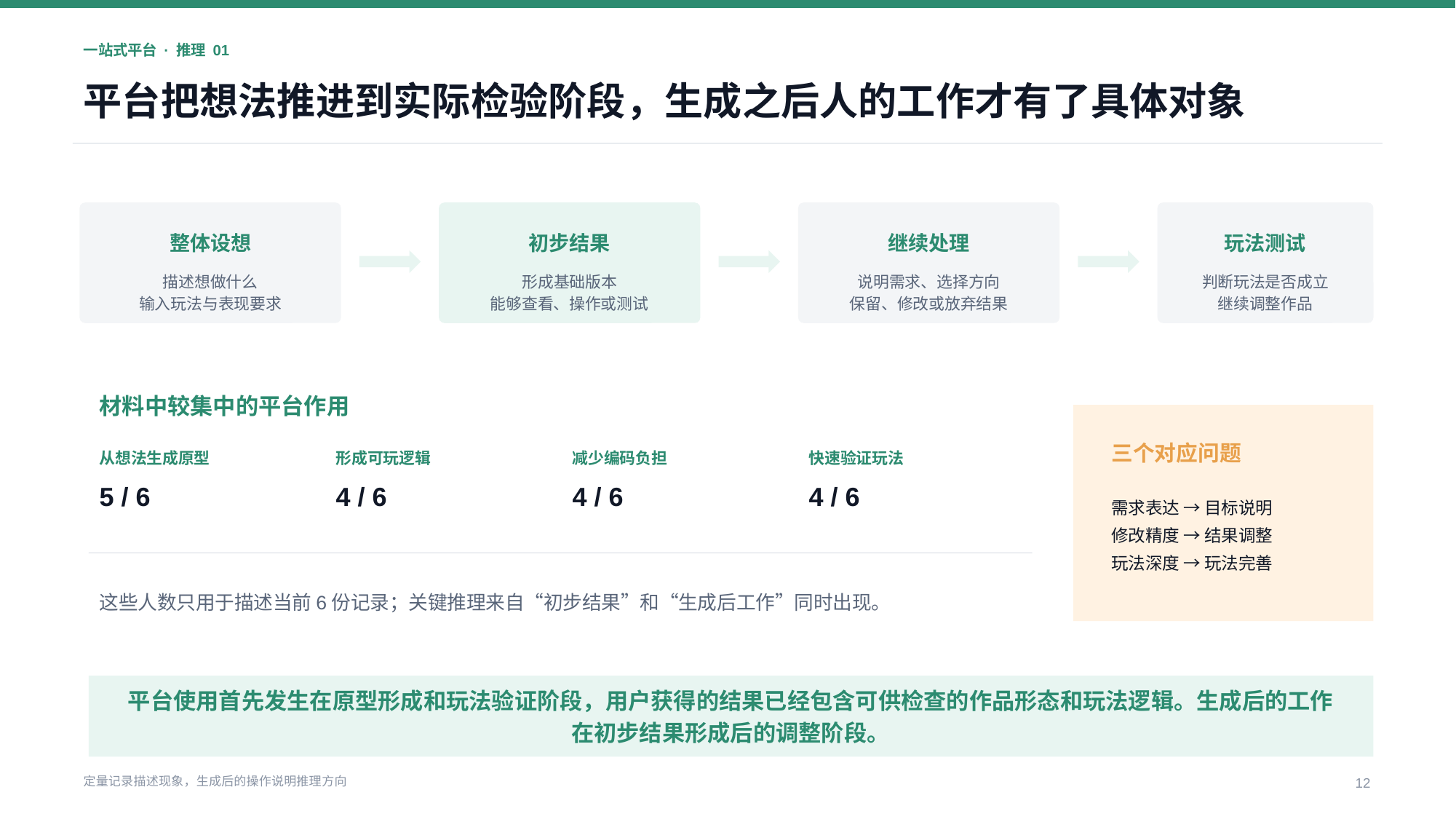

一站式平台 · 推理 01
平台把想法推进到实际检验阶段，生成之后人的工作才有了具体对象

整体设想
初步结果
继续处理
玩法测试

描述想做什么
输入玩法与表现要求
形成基础版本
能够查看、操作或测试
说明需求、选择方向
保留、修改或放弃结果
判断玩法是否成立
继续调整作品
材料中较集中的平台作用

三个对应问题
从想法生成原型
形成可玩逻辑
减少编码负担
快速验证玩法
5 / 6
4 / 6
4 / 6
4 / 6
需求表达 → 目标说明
修改精度 → 结果调整
玩法深度 → 玩法完善

这些人数只用于描述当前6份记录；关键推理来自“初步结果”和“生成后工作”同时出现。

平台使用首先发生在原型形成和玩法验证阶段，用户获得的结果已经包含可供检查的作品形态和玩法逻辑。生成后的工作在初步结果形成后的调整阶段。
定量记录描述现象，生成后的操作说明推理方向
12